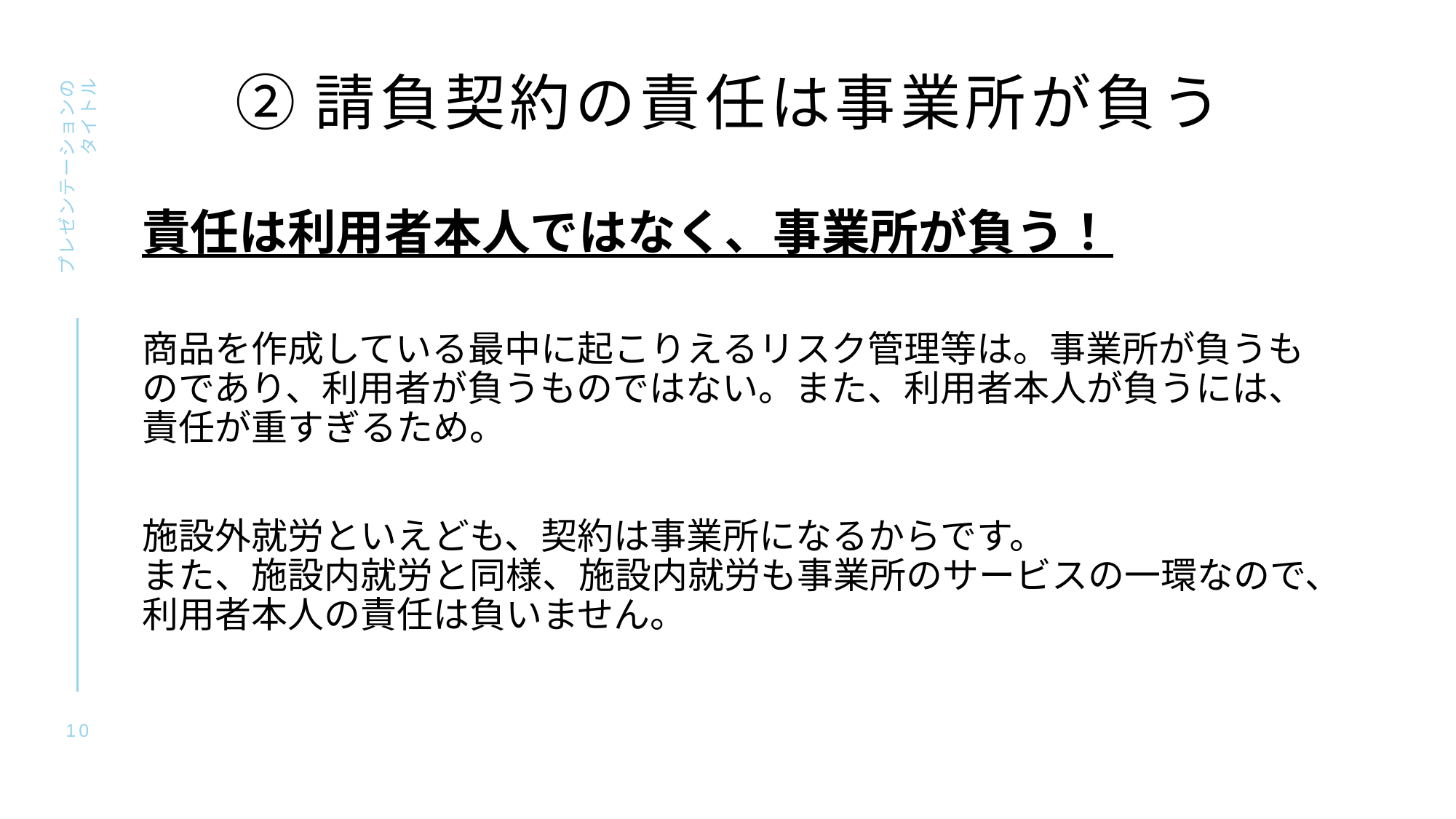

# ②請負契約の責任は事業所が負う
プレゼンテーションのタイトル
責任は利用者本人ではなく、事業所が負う！

商品を作成している最中に起こりえるリスク管理等は。事業所が負うものであり、利用者が負うものではない。また、利用者本人が負うには、責任が重すぎるため。

施設外就労といえども、契約は事業所になるからです。
また、施設内就労と同様、施設内就労も事業所のサービスの一環なので、利用者本人の責任は負いません。

10